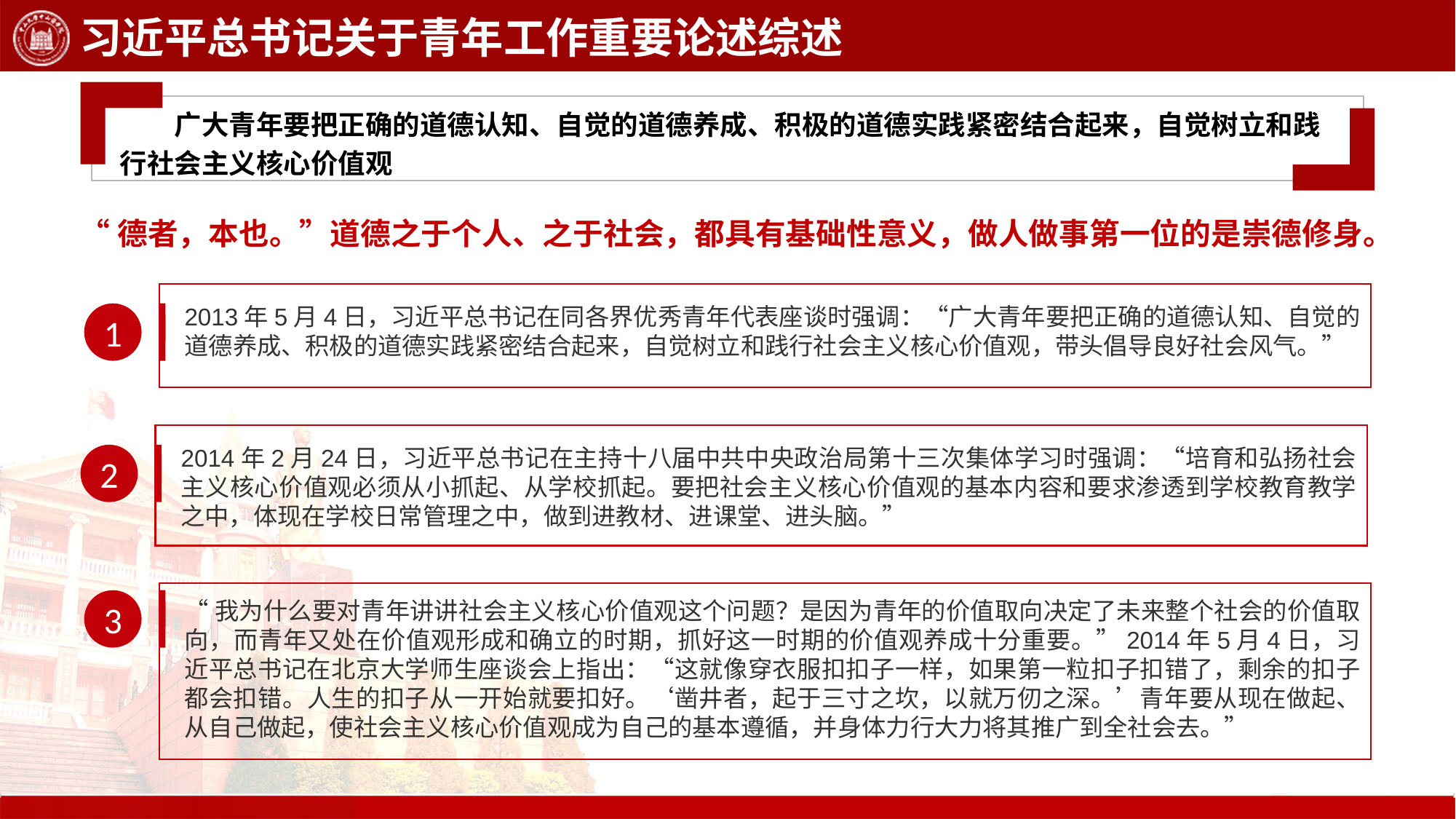

习近平总书记关于青年工作重要论述综述

广大青年要把正确的道德认知、自觉的道德养成、积极的道德实践紧密结合起来，自觉树立和践行社会主义核心价值观

“德者，本也。”道德之于个人、之于社会，都具有基础性意义，做人做事第一位的是崇德修身。

1

2013年5月4日，习近平总书记在同各界优秀青年代表座谈时强调：“广大青年要把正确的道德认知、自觉的道德养成、积极的道德实践紧密结合起来，自觉树立和践行社会主义核心价值观，带头倡导良好社会风气。”

2

2014年2月24日，习近平总书记在主持十八届中共中央政治局第十三次集体学习时强调：“培育和弘扬社会主义核心价值观必须从小抓起、从学校抓起。要把社会主义核心价值观的基本内容和要求渗透到学校教育教学之中，体现在学校日常管理之中，做到进教材、进课堂、进头脑。”

3

“我为什么要对青年讲讲社会主义核心价值观这个问题？是因为青年的价值取向决定了未来整个社会的价值取向，而青年又处在价值观形成和确立的时期，抓好这一时期的价值观养成十分重要。”2014年5月4日，习近平总书记在北京大学师生座谈会上指出：“这就像穿衣服扣扣子一样，如果第一粒扣子扣错了，剩余的扣子都会扣错。人生的扣子从一开始就要扣好。‘凿井者，起于三寸之坎，以就万仞之深。’青年要从现在做起、从自己做起，使社会主义核心价值观成为自己的基本遵循，并身体力行大力将其推广到全社会去。”